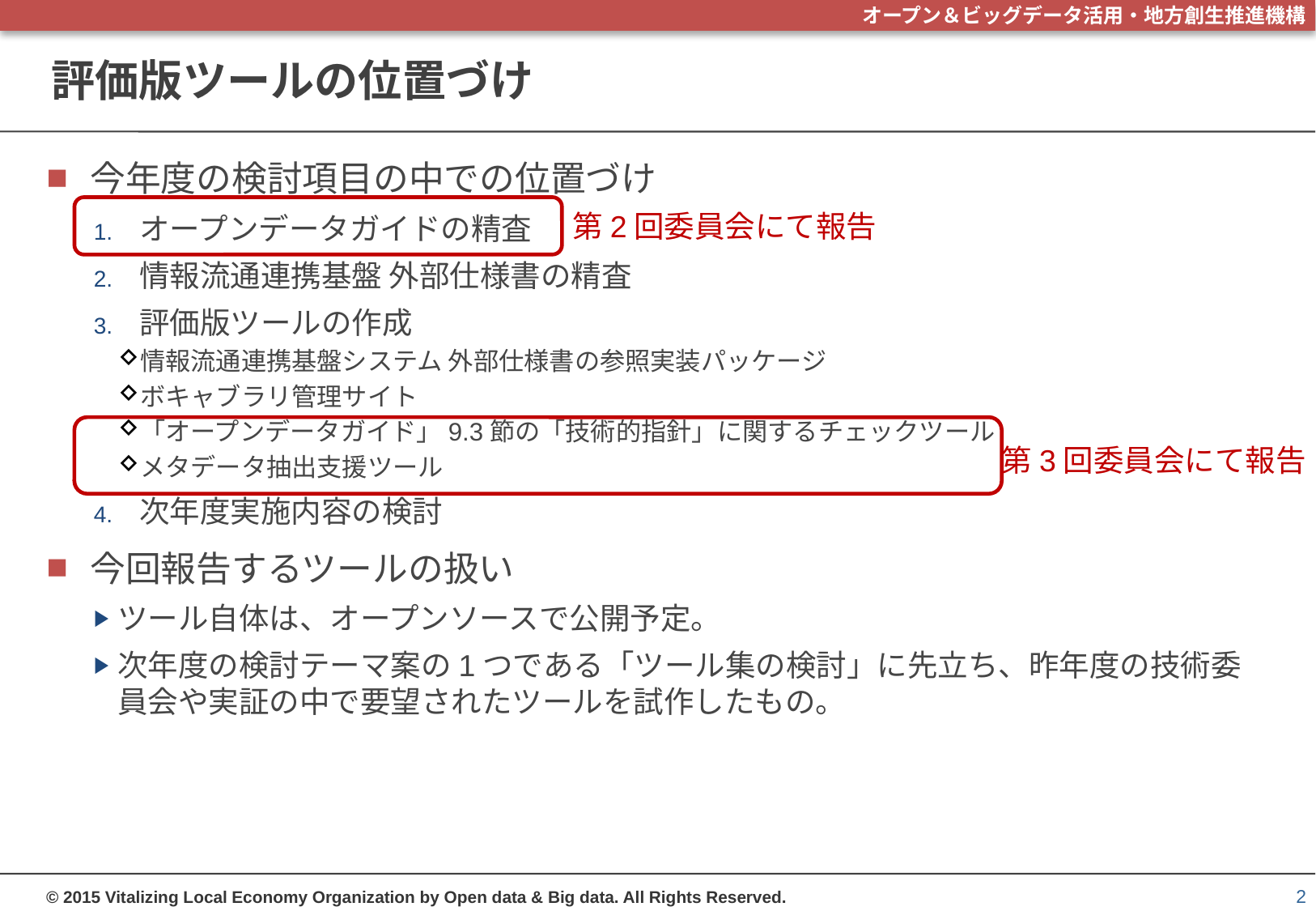

# 評価版ツールの位置づけ
今年度の検討項目の中での位置づけ
オープンデータガイドの精査
情報流通連携基盤 外部仕様書の精査
評価版ツールの作成
情報流通連携基盤システム 外部仕様書の参照実装パッケージ
ボキャブラリ管理サイト
「オープンデータガイド」9.3節の「技術的指針」に関するチェックツール
メタデータ抽出支援ツール
次年度実施内容の検討
今回報告するツールの扱い
ツール自体は、オープンソースで公開予定。
次年度の検討テーマ案の1つである「ツール集の検討」に先立ち、昨年度の技術委員会や実証の中で要望されたツールを試作したもの。

第2回委員会にて報告

第3回委員会にて報告
2